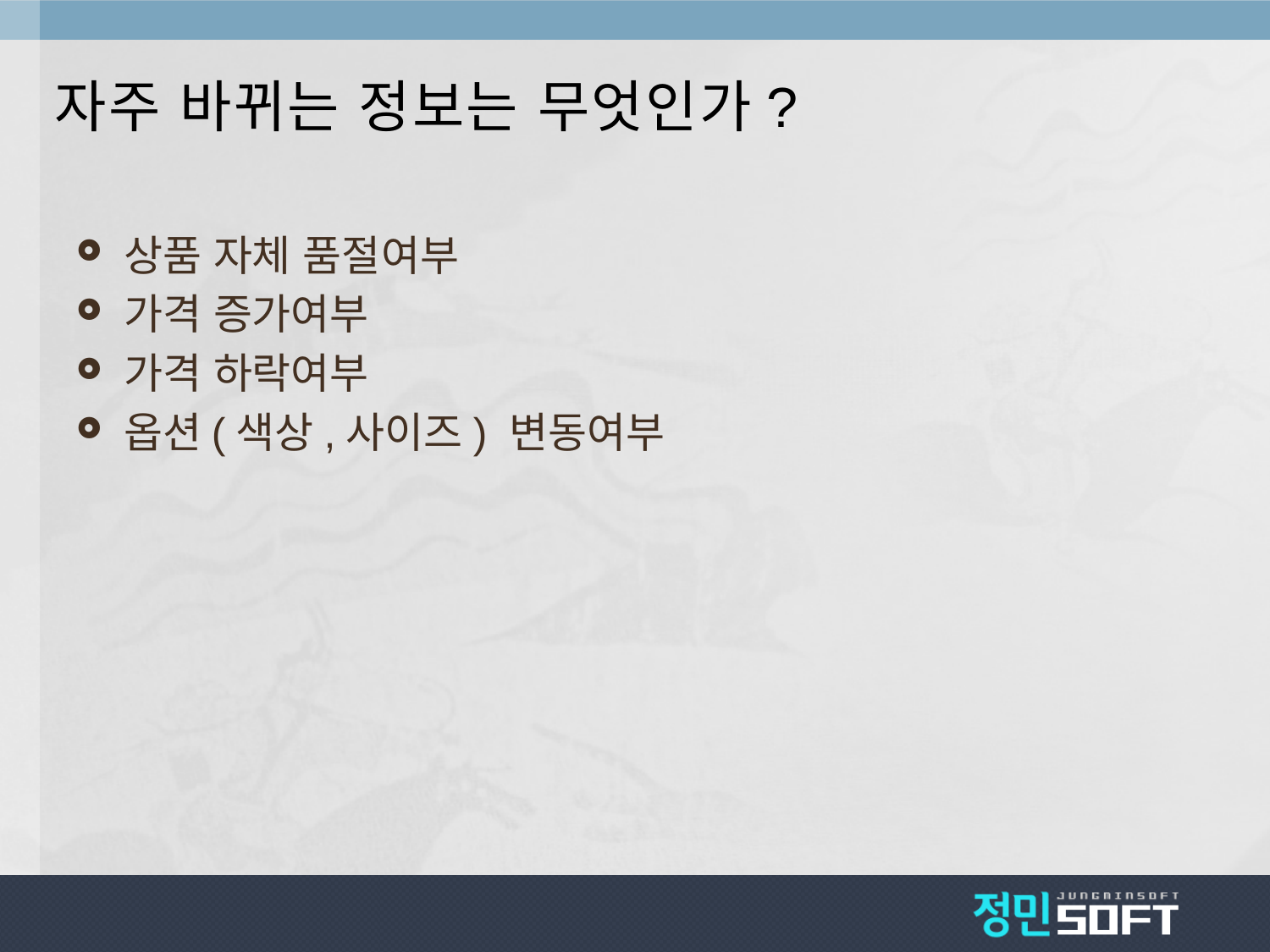

# 자주 바뀌는 정보는 무엇인가?
상품 자체 품절여부
가격 증가여부
가격 하락여부
옵션(색상,사이즈) 변동여부